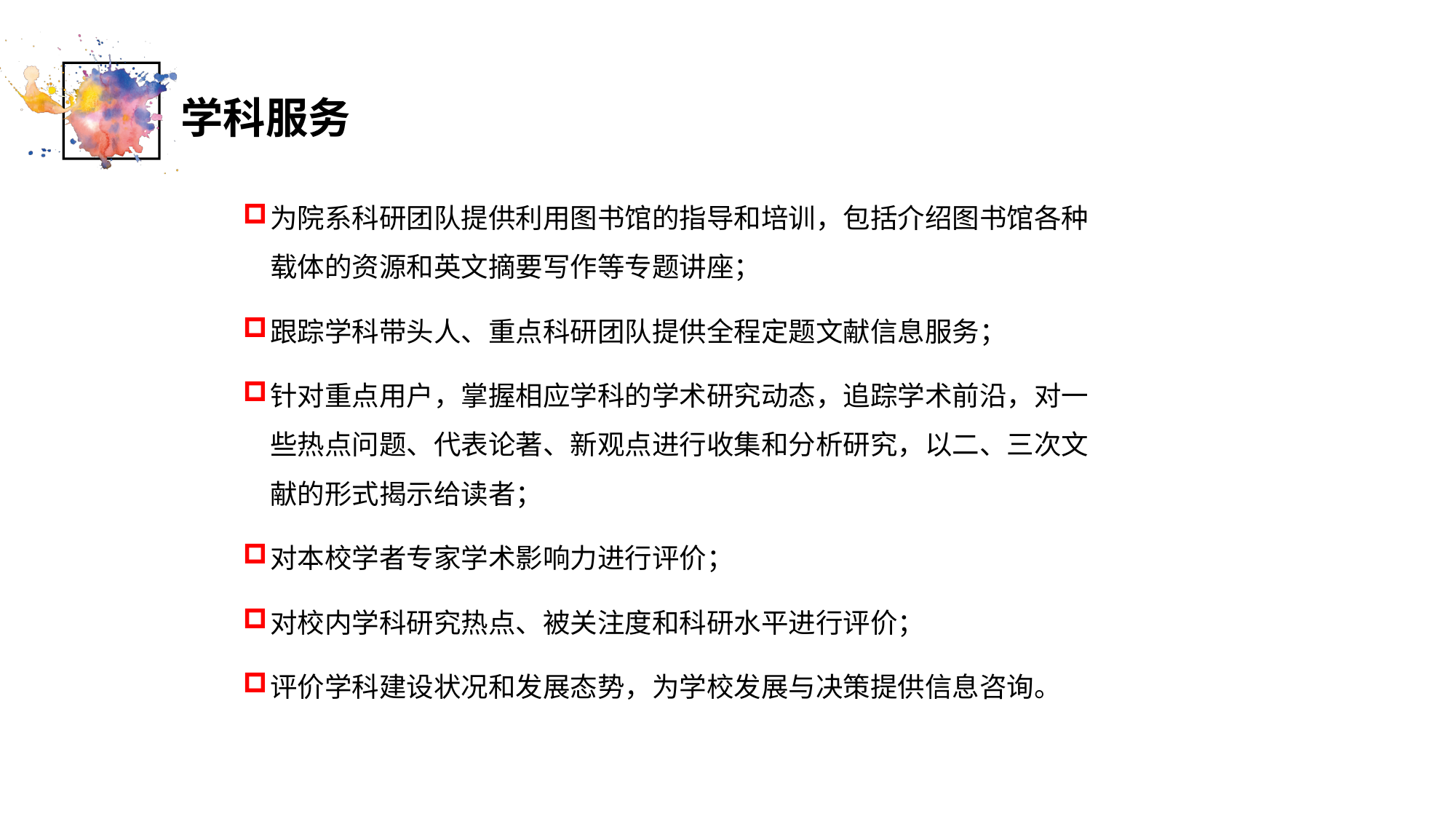

学科服务
# 为院系科研团队提供利用图书馆的指导和培训，包括介绍图书馆各种载体的资源和英文摘要写作等专题讲座；
跟踪学科带头人、重点科研团队提供全程定题文献信息服务；
针对重点用户，掌握相应学科的学术研究动态，追踪学术前沿，对一些热点问题、代表论著、新观点进行收集和分析研究，以二、三次文献的形式揭示给读者；
对本校学者专家学术影响力进行评价；
对校内学科研究热点、被关注度和科研水平进行评价；
评价学科建设状况和发展态势，为学校发展与决策提供信息咨询。